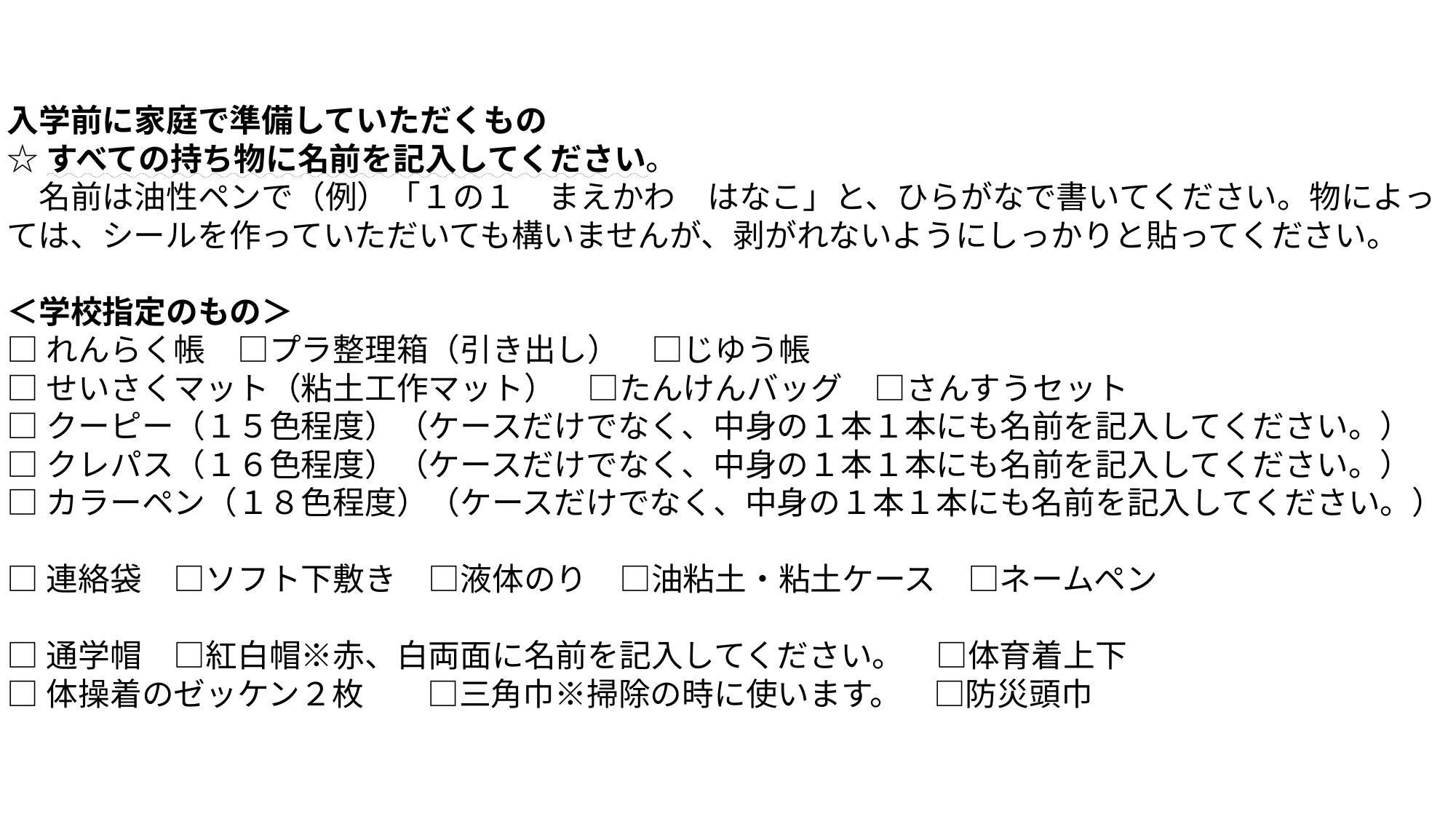

入学前に家庭で準備していただくもの
☆すべての持ち物に名前を記入してください。
　名前は油性ペンで（例）「１の１　まえかわ　はなこ」と、ひらがなで書いてください。物によっ
ては、シールを作っていただいても構いませんが、剥がれないようにしっかりと貼ってください。

＜学校指定のもの＞
□れんらく帳　□プラ整理箱（引き出し）　□じゆう帳
□せいさくマット（粘土工作マット）　□たんけんバッグ　□さんすうセット
□クーピー（１５色程度）（ケースだけでなく、中身の１本１本にも名前を記入してください。）
□クレパス（１６色程度）（ケースだけでなく、中身の１本１本にも名前を記入してください。）
□カラーペン（１８色程度）（ケースだけでなく、中身の１本１本にも名前を記入してください。）

□連絡袋　□ソフト下敷き　□液体のり　□油粘土・粘土ケース　□ネームペン

□通学帽　□紅白帽※赤、白両面に名前を記入してください。　□体育着上下
□体操着のゼッケン２枚　　□三角巾※掃除の時に使います。　□防災頭巾